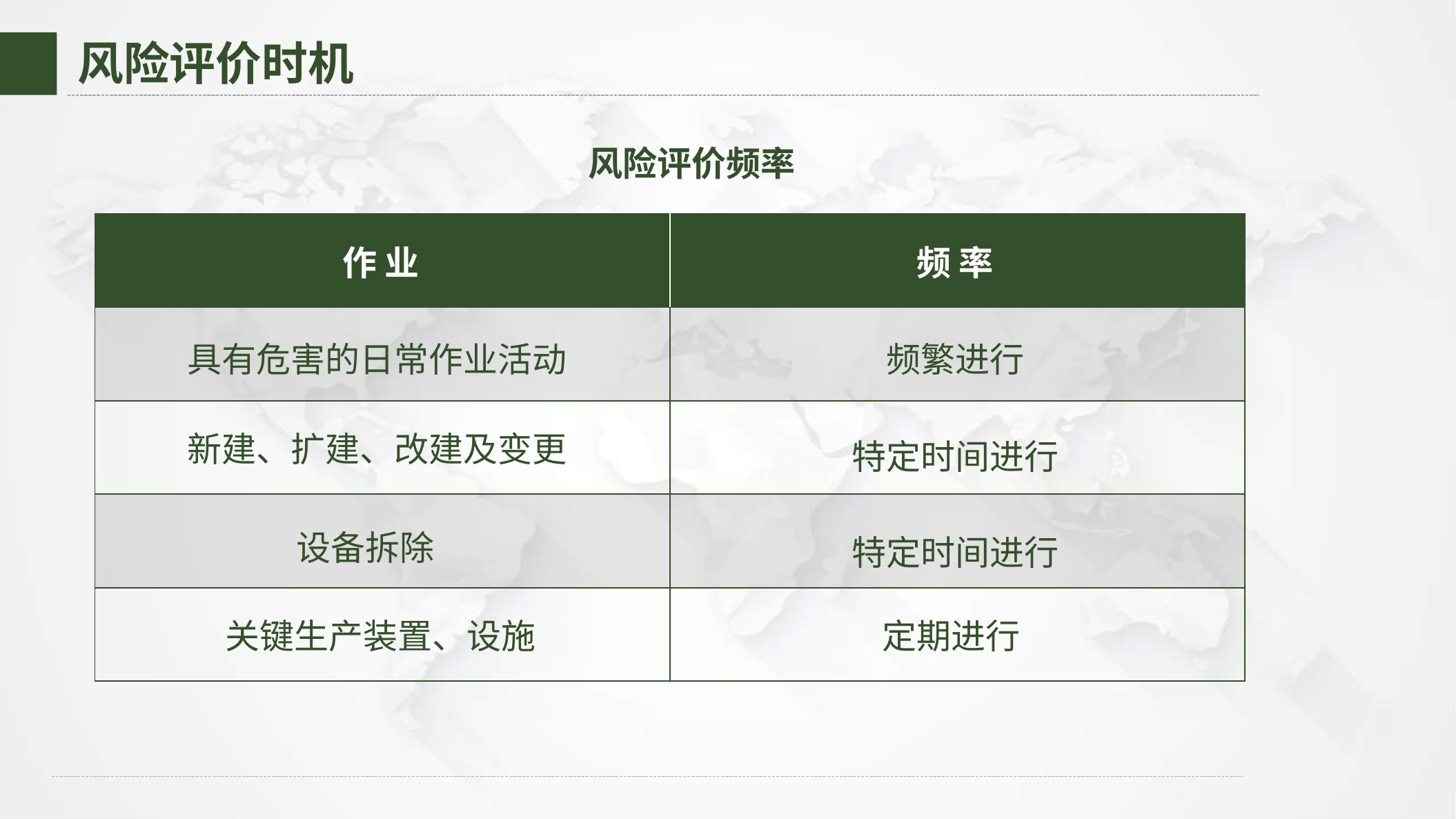

风险评价时机
风险评价频率
|  |  |
| --- | --- |
|  |  |
|  |  |
|  |  |
|  |  |
作 业
频 率
具有危害的日常作业活动
频繁进行
特定时间进行
新建、扩建、改建及变更
设备拆除
特定时间进行
关键生产装置、设施
定期进行